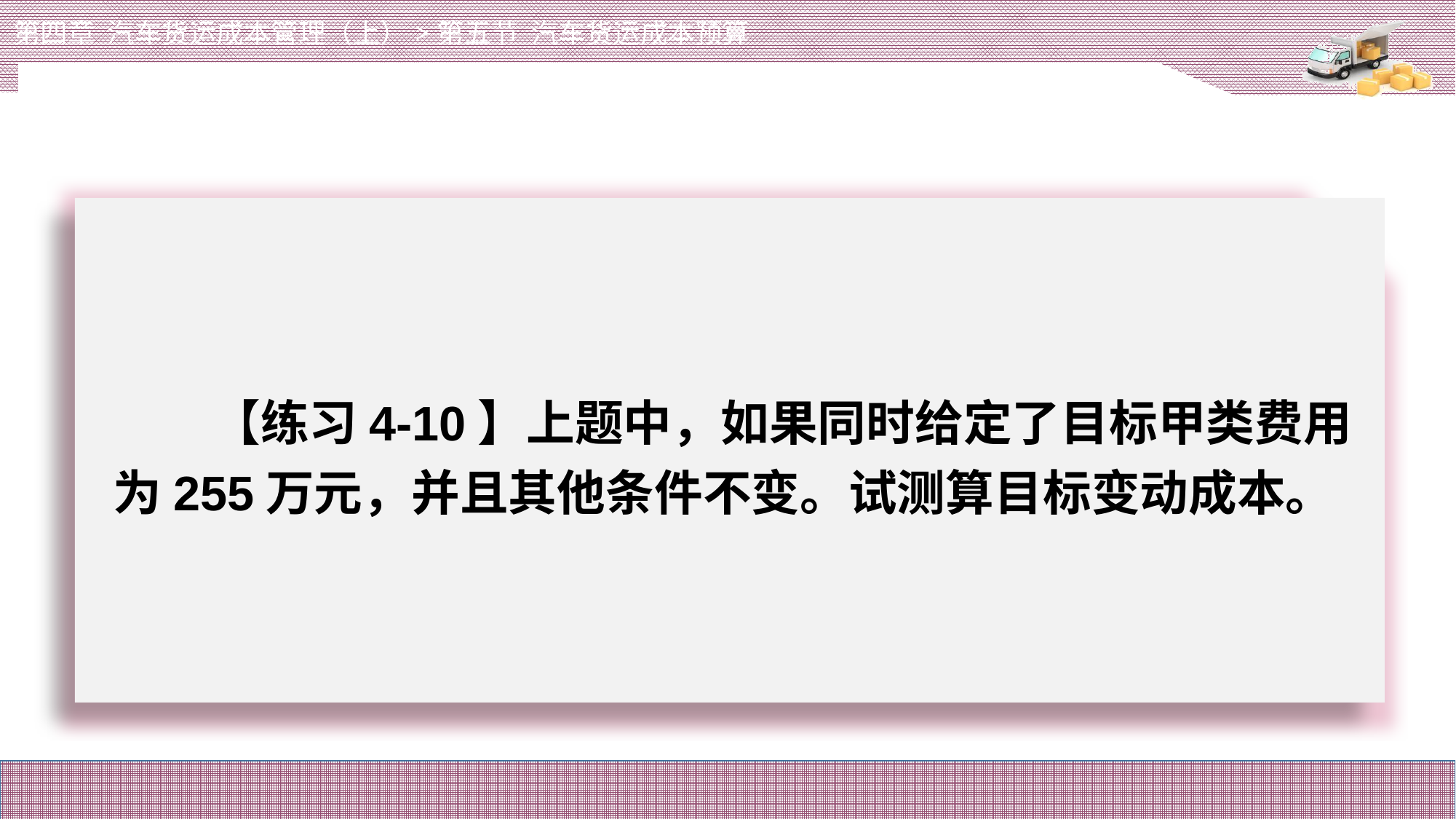

第四章  汽车货运成本管理（上）>第五节  汽车货运成本预算
# 【练习4-10】上题中，如果同时给定了目标甲类费用为255万元，并且其他条件不变。试测算目标变动成本。